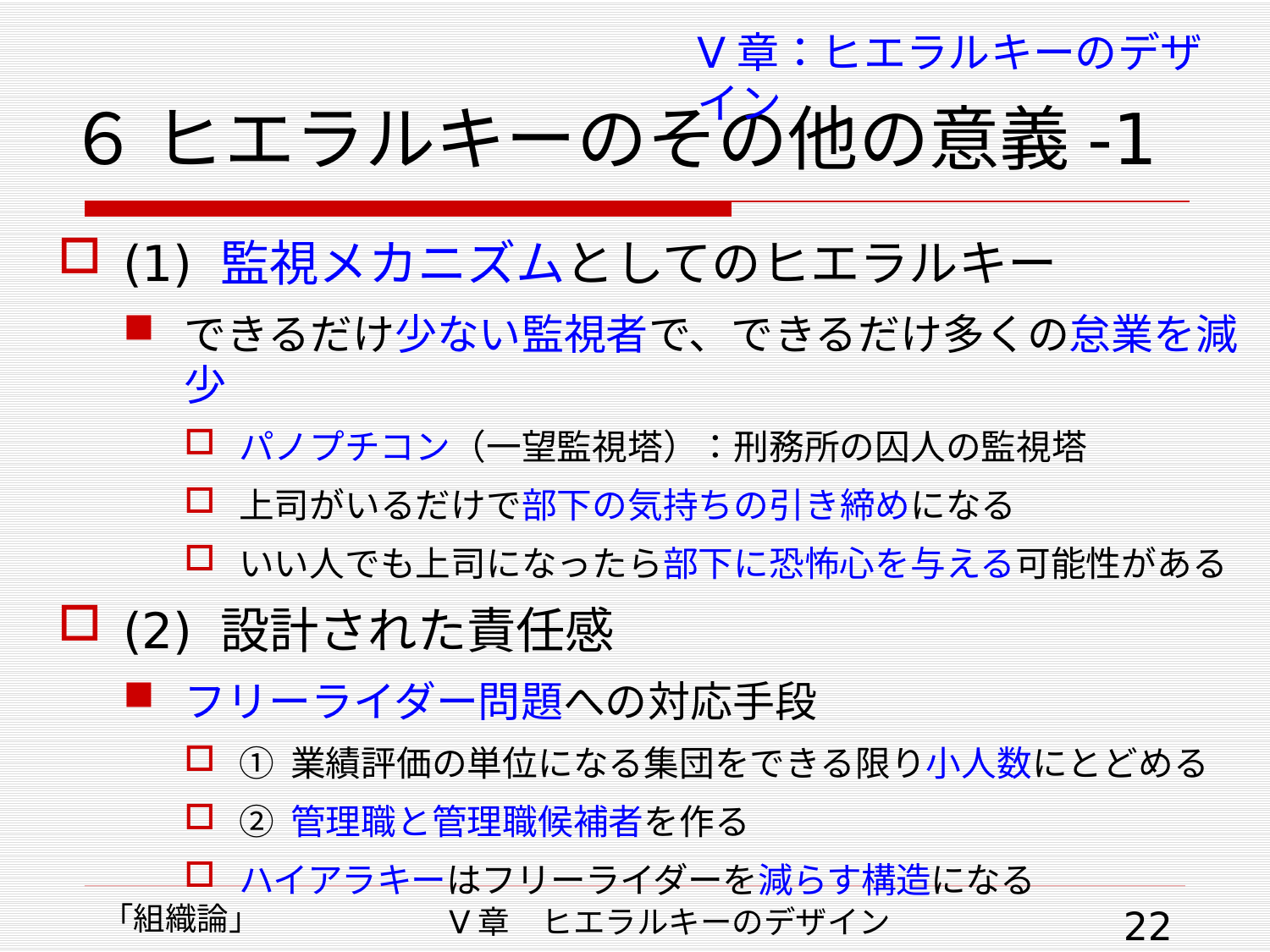

# ６ ヒエラルキーのその他の意義-1
V章：ヒエラルキーのデザイン
(1) 監視メカニズムとしてのヒエラルキー
できるだけ少ない監視者で、できるだけ多くの怠業を減少
パノプチコン（一望監視塔）：刑務所の囚人の監視塔
上司がいるだけで部下の気持ちの引き締めになる
いい人でも上司になったら部下に恐怖心を与える可能性がある
(2) 設計された責任感
フリーライダー問題への対応手段
① 業績評価の単位になる集団をできる限り小人数にとどめる
② 管理職と管理職候補者を作る
ハイアラキーはフリーライダーを減らす構造になる
「組織論」
V章　ヒエラルキーのデザイン
22